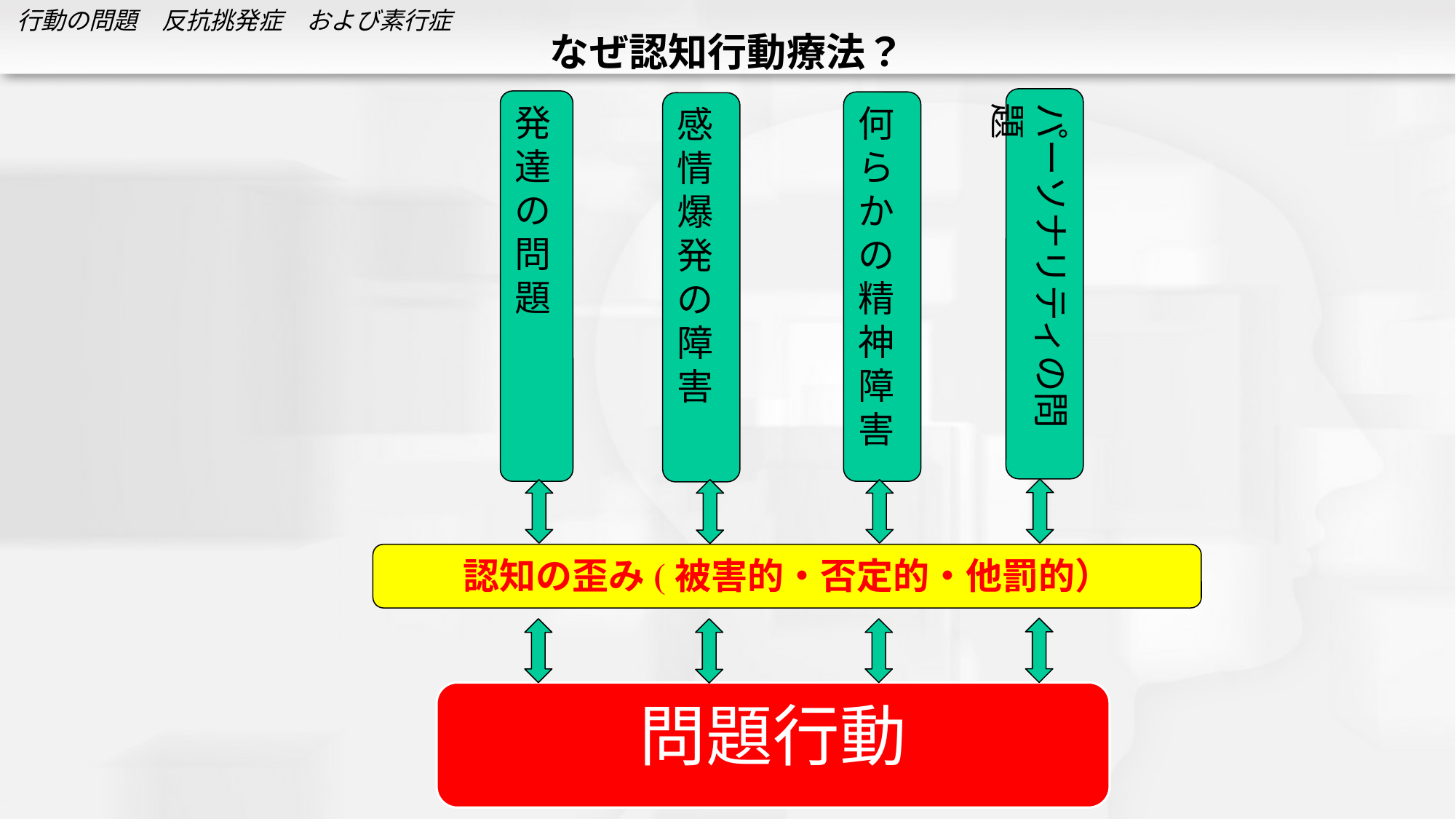

# なぜ認知行動療法？
パーソナリティの問題
発達の問題
何らかの精神障害
感情爆発の障害

認知の歪み(被害的・否定的・他罰的）

問題行動